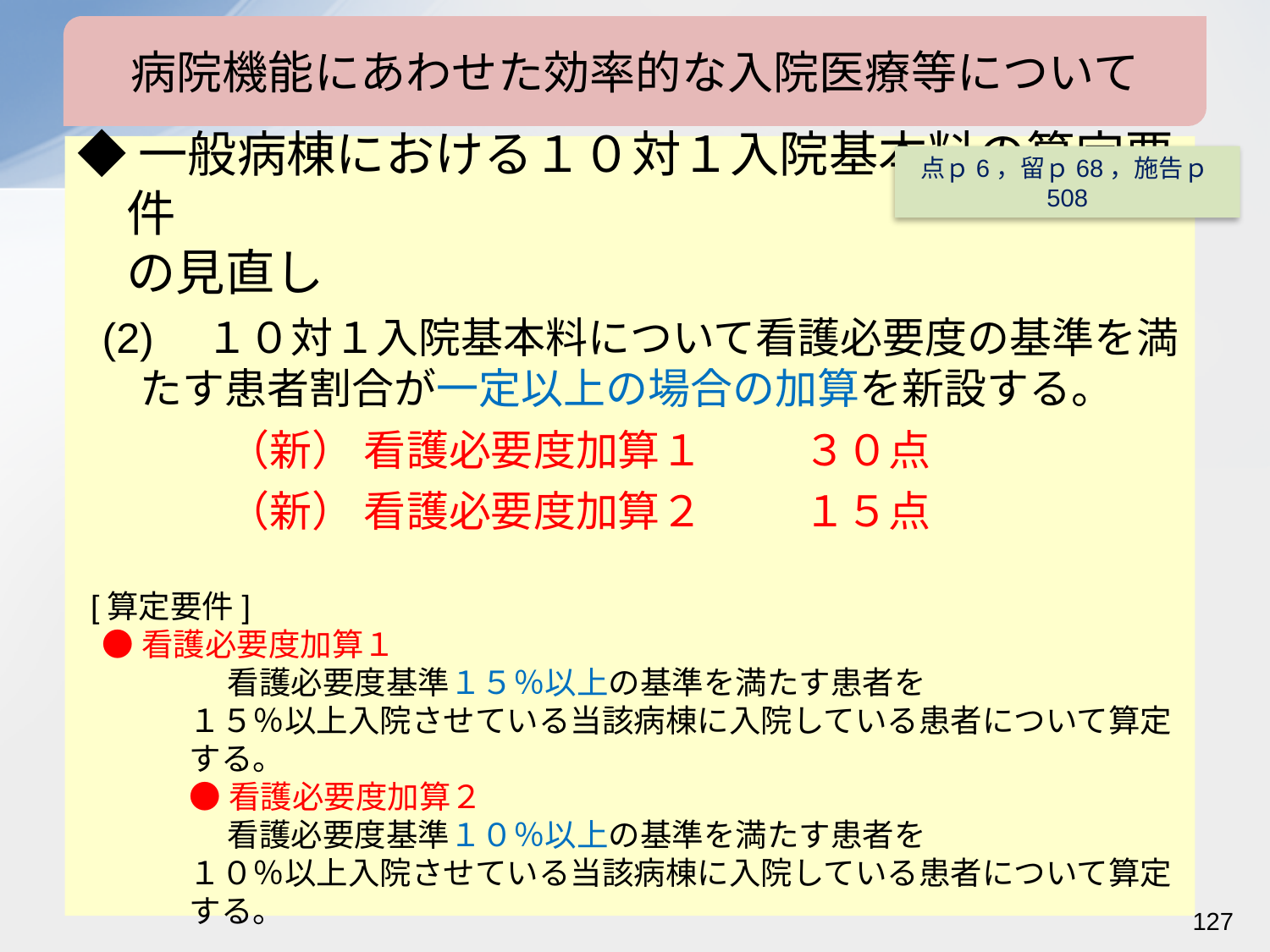

病院機能にあわせた効率的な入院医療等について
◆一般病棟における１０対１入院基本料の算定要件
の見直し
(2)　１０対１入院基本料について看護必要度の基準を満たす患者割合が一定以上の場合の加算を新設する。
（新） 看護必要度加算１	　３０点
（新） 看護必要度加算２	　１５点

[算定要件]
●看護必要度加算１
看護必要度基準１５％以上の基準を満たす患者を
１５％以上入院させている当該病棟に入院している患者について算定する。
●看護必要度加算２
看護必要度基準１０％以上の基準を満たす患者を
１０％以上入院させている当該病棟に入院している患者について算定する。
点ｐ6，留ｐ68，施告ｐ508
127